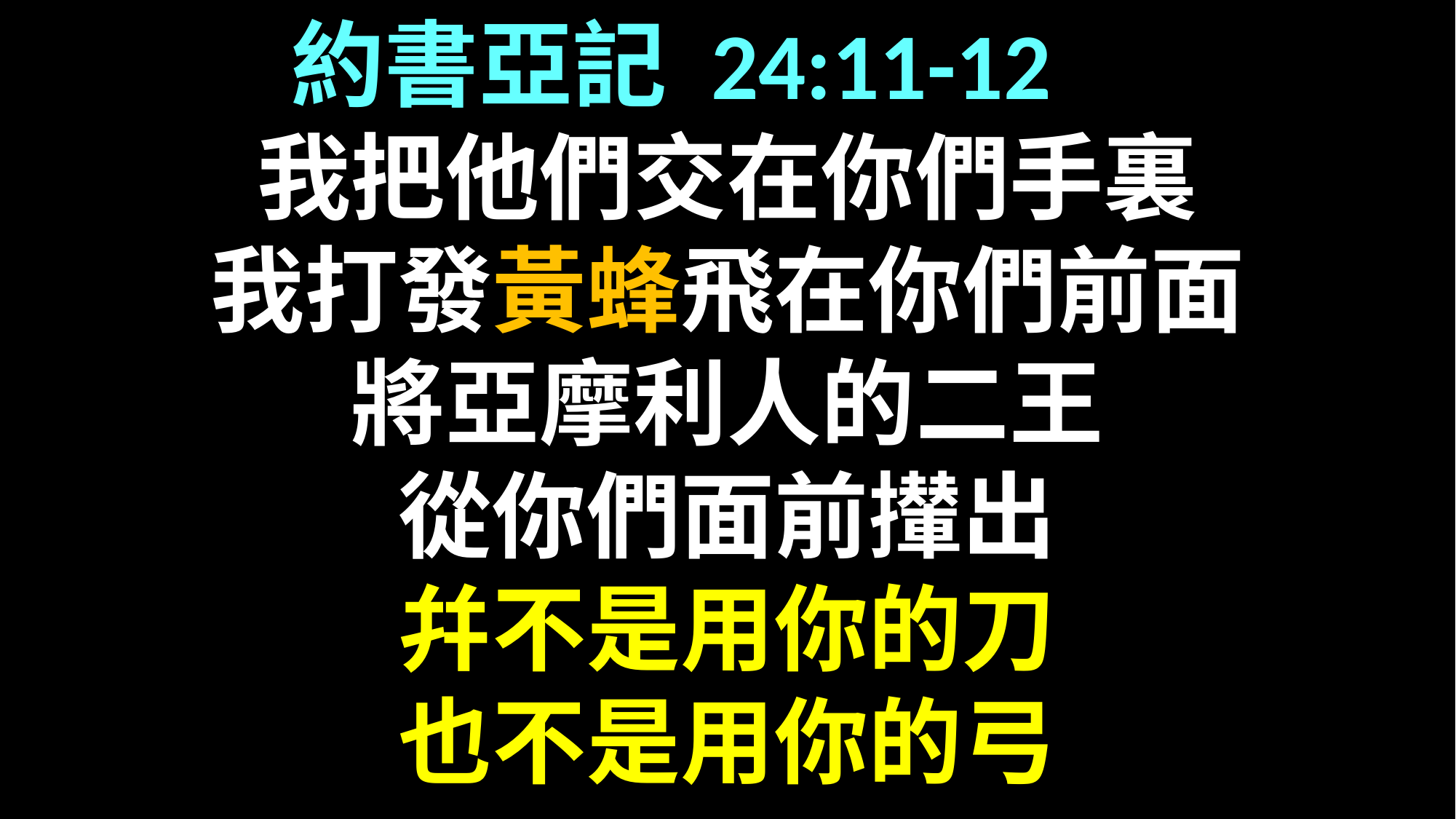

約書亞記 24:11-12
我把他們交在你們手裏
我打發黃蜂飛在你們前面
將亞摩利人的二王
從你們面前攆出
幷不是用你的刀
也不是用你的弓